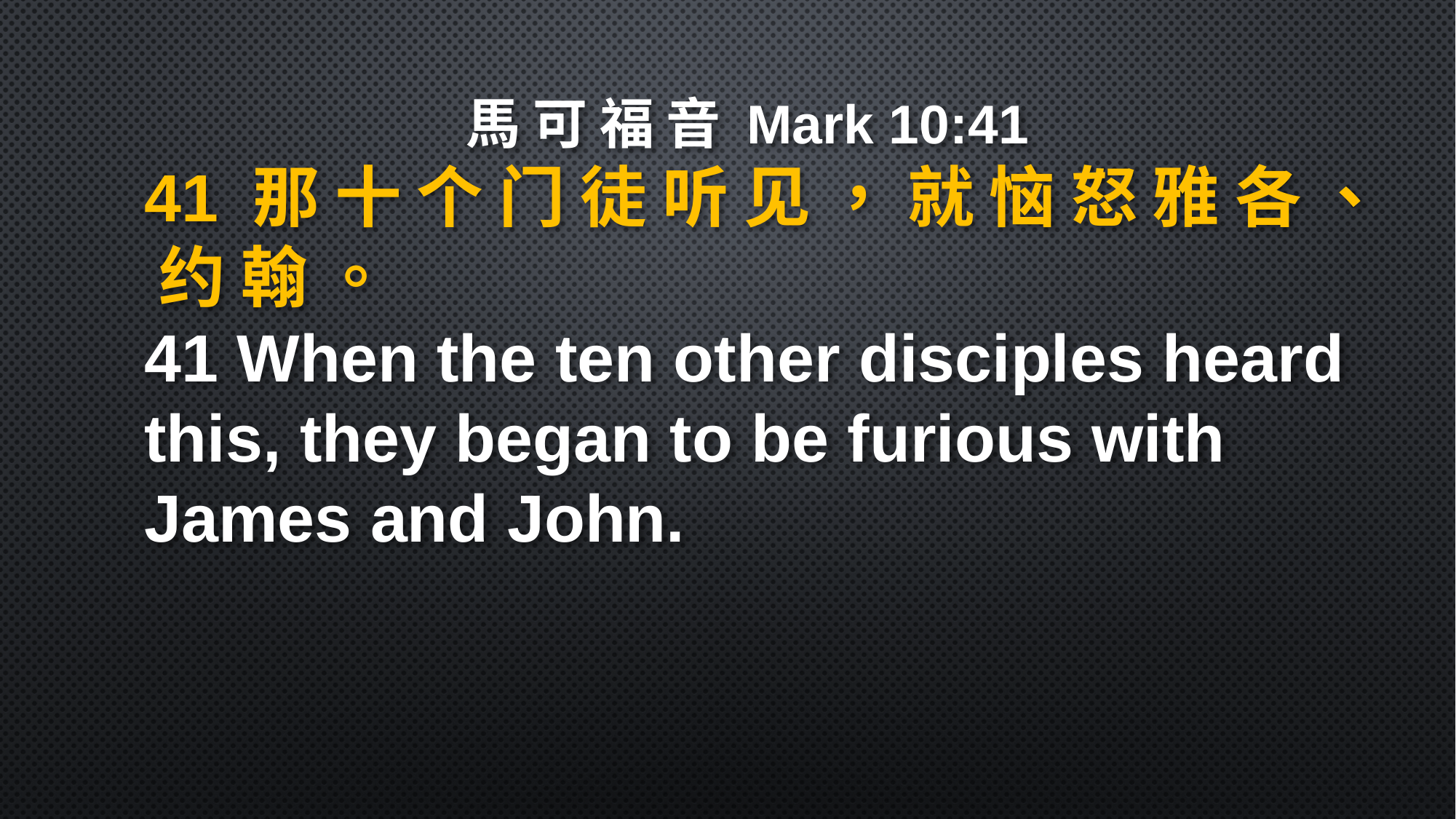

馬 可 福 音 Mark 10:41
41 那 十 个 门 徒 听 见 ， 就 恼 怒 雅 各 、 约 翰 。
41 When the ten other disciples heard this, they began to be furious with James and John.